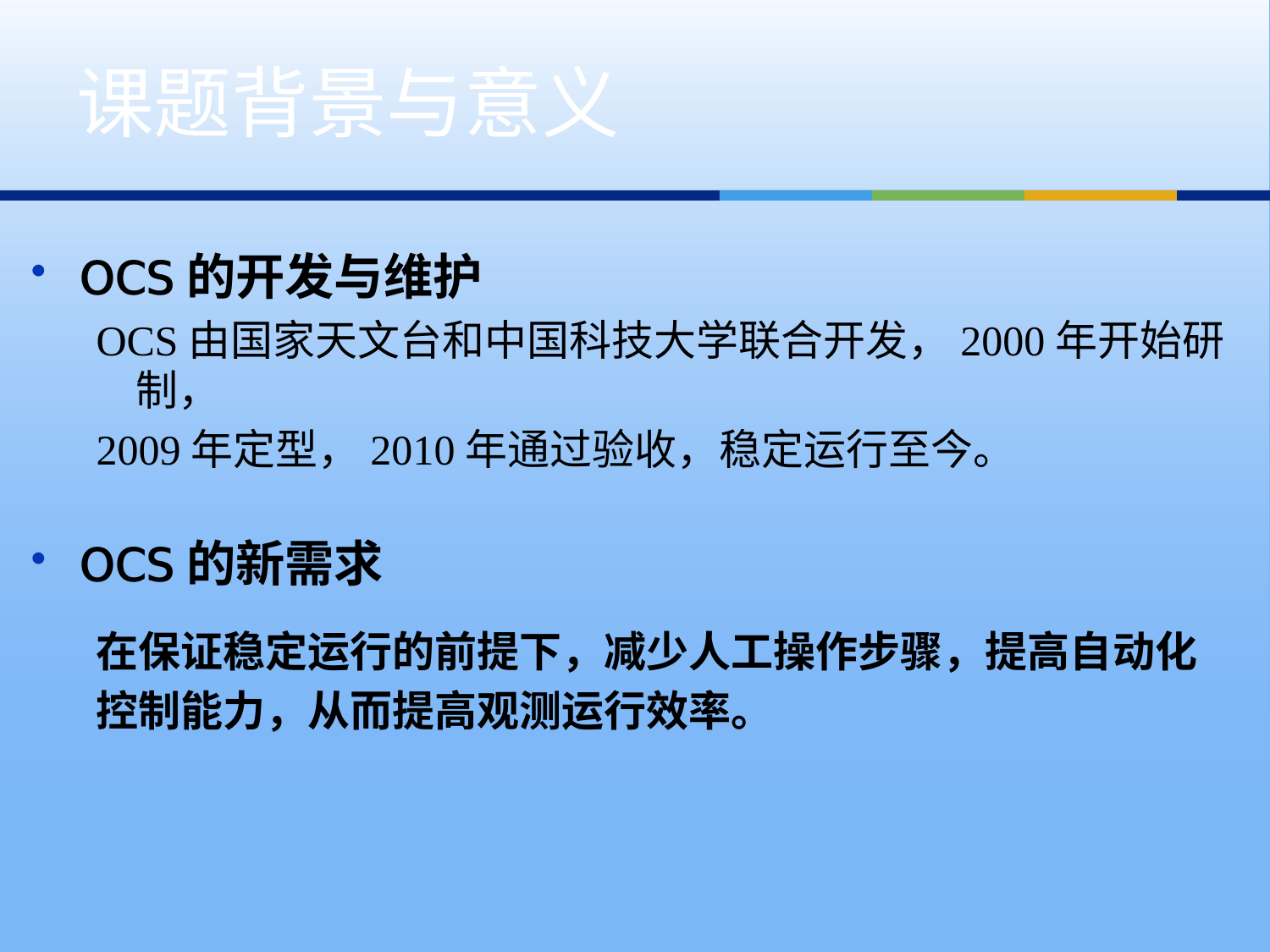

# 课题背景与意义

OCS的开发与维护
OCS由国家天文台和中国科技大学联合开发，2000年开始研制，
2009年定型，2010年通过验收，稳定运行至今。

OCS的新需求

在保证稳定运行的前提下，减少人工操作步骤，提高自动化
控制能力，从而提高观测运行效率。